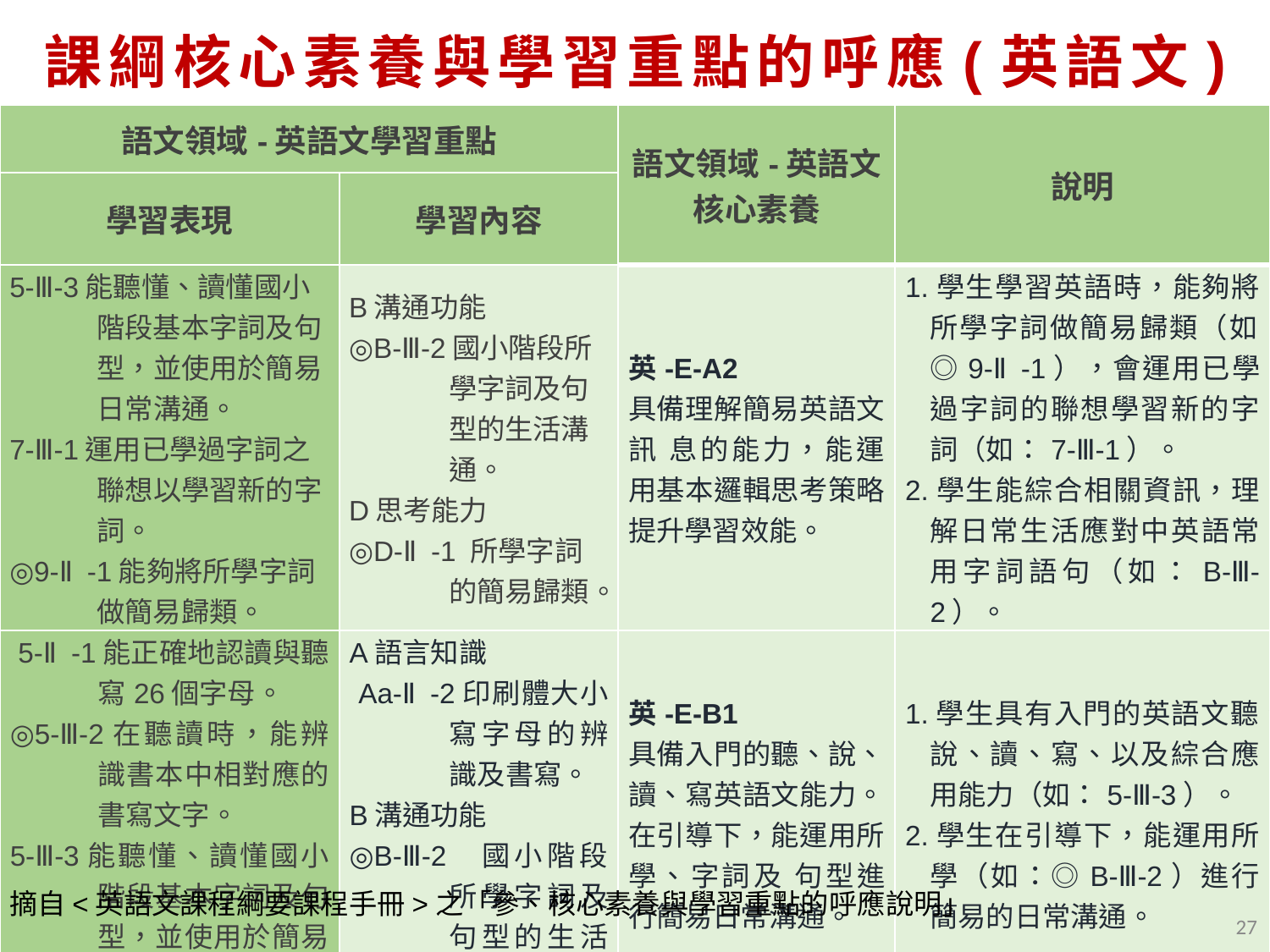

# 課綱核心素養與學習重點的呼應(英語文)
| 語文領域-英語文學習重點 |  | 語文領域-英語文 核心素養 | 說明 |
| --- | --- | --- | --- |
| 學習表現 | 學習內容 |  |  |
| 5-Ⅲ-3能聽懂、讀懂國小階段基本字詞及句型，並使用於簡易日常溝通。 7-Ⅲ-1運用已學過字詞之聯想以學習新的字詞。 ◎9-Ⅱ-1能夠將所學字詞做簡易歸類。 | B溝通功能 ◎B-Ⅲ-2國小階段所學字詞及句型的生活溝通。 D思考能力 ◎D-Ⅱ-1 所學字詞的簡易歸類。 | 英-E-A2 具備理解簡易英語文訊 息的能力，能運用基本邏輯思考策略提升學習效能。 | 1.學生學習英語時，能夠將所學字詞做簡易歸類（如：◎9-Ⅱ-1），會運用已學過字詞的聯想學習新的字詞（如：7-Ⅲ-1）。 2.學生能綜合相關資訊，理解日常生活應對中英語常用字詞語句（如：B-Ⅲ-2）。 |
| 5-Ⅱ-1能正確地認讀與聽寫26個字母。 ◎5-Ⅲ-2在聽讀時，能辨識書本中相對應的書寫文字。 5-Ⅲ-3能聽懂、讀懂國小階段基本字詞及句型，並使用於簡易日常溝通。 | A語言知識 Aa-Ⅱ-2印刷體大小寫字母的辨識及書寫。 B溝通功能 ◎B-Ⅲ-2 國小階段所學字詞及句型的生活溝通。 | 英-E-B1 具備入門的聽、說、讀、寫英語文能力。在引導下，能運用所學、字詞及 句型進行簡易日常溝通。 | 1.學生具有入門的英語文聽、說、讀、寫、以及綜合應用能力（如：5-Ⅲ-3）。 2.學生在引導下，能運用所學（如：◎B-Ⅲ-2）進行簡易的日常溝通。 |
摘自<英語文課程綱要課程手冊>之「參、核心素養與學習重點的呼應說明」
27